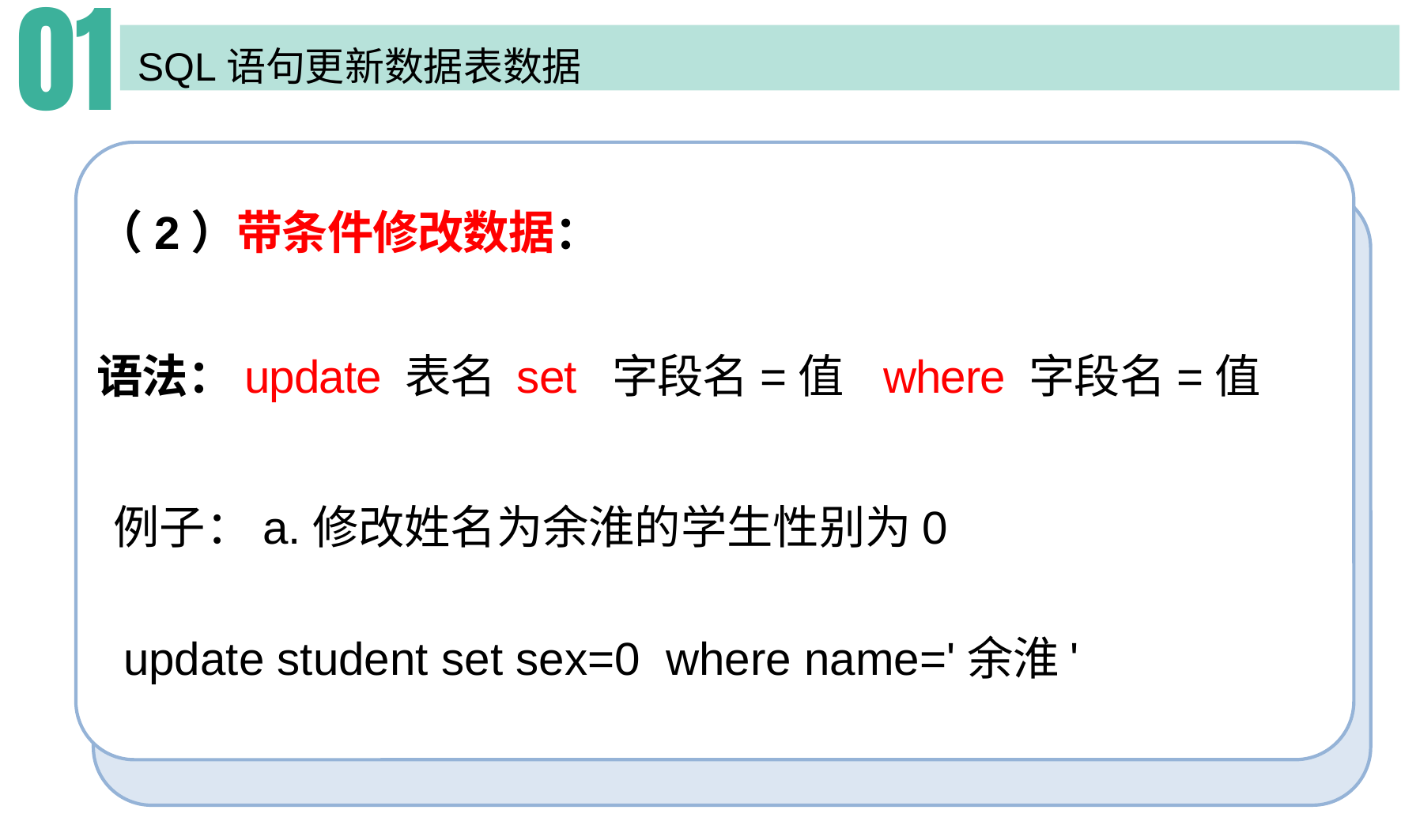

01

SQL语句更新数据表数据

（2）带条件修改数据：

语法：update 表名 set  字段名=值   where 字段名=值
例子：a.修改姓名为余淮的学生性别为0
update student set sex=0  where name='余淮'